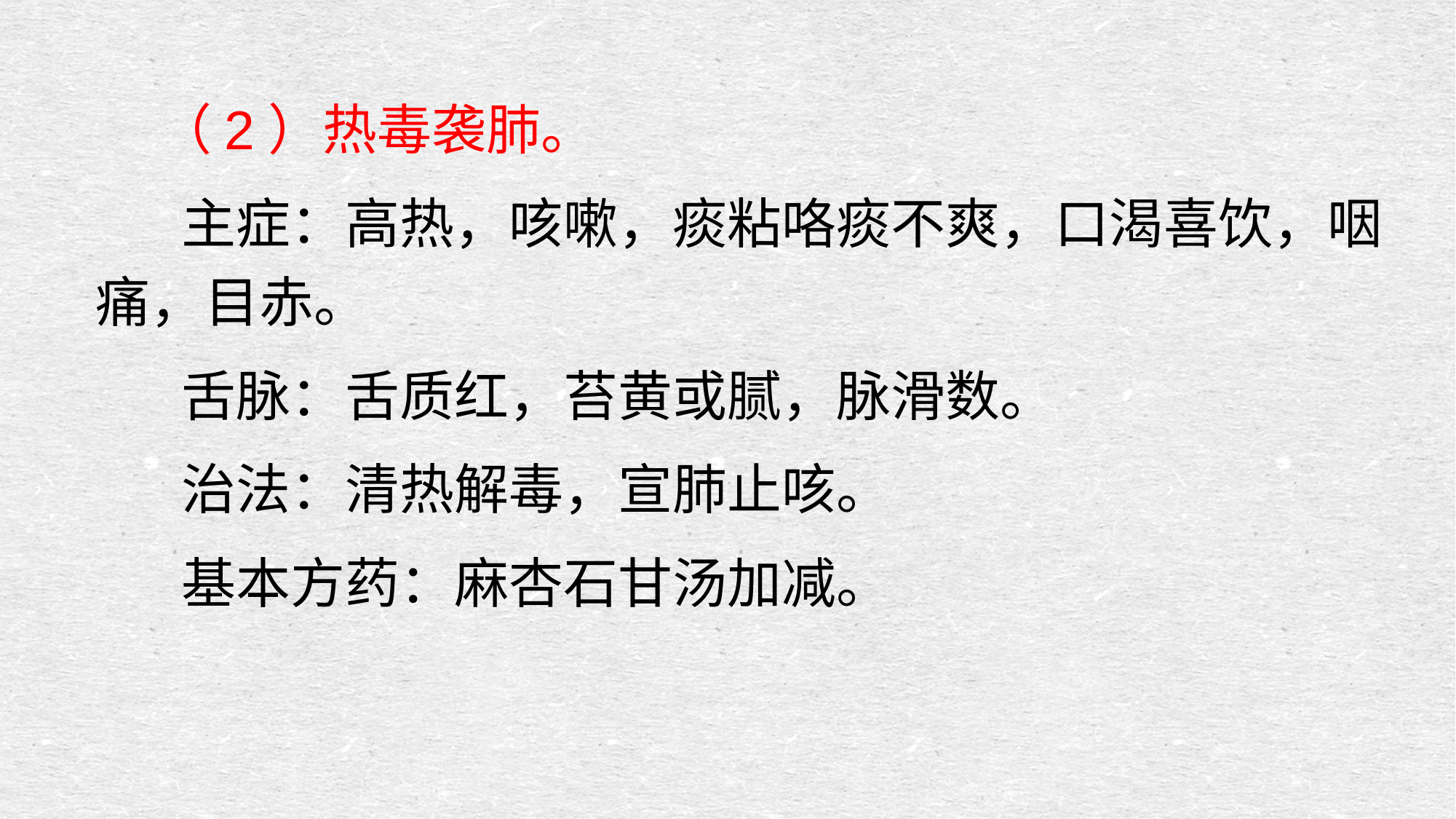

（2）热毒袭肺。
      主症：高热，咳嗽，痰粘咯痰不爽，口渴喜饮，咽痛，目赤。
      舌脉：舌质红，苔黄或腻，脉滑数。
      治法：清热解毒，宣肺止咳。
      基本方药：麻杏石甘汤加减。